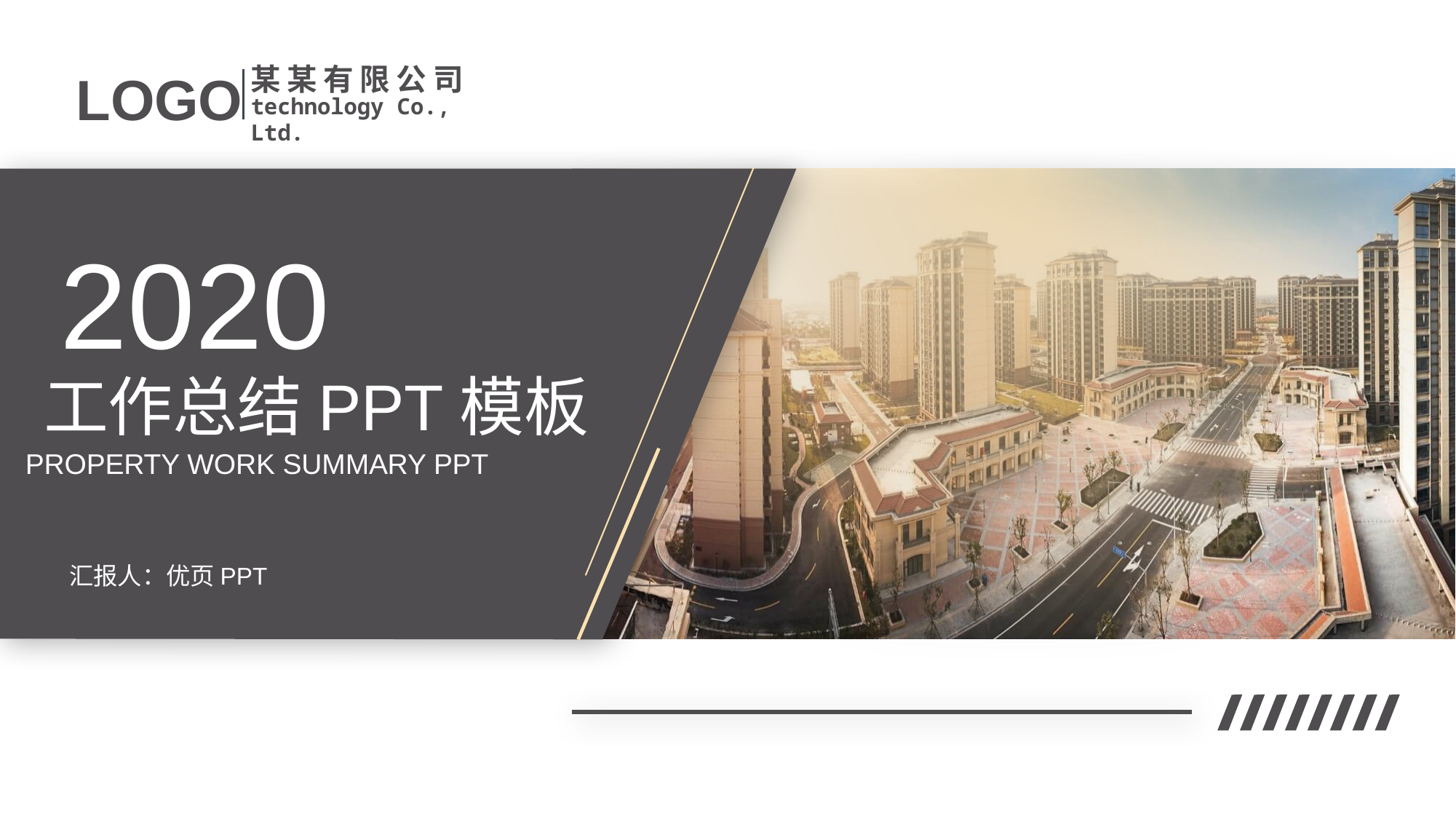

某某有限公司
technology Co., Ltd.
LOGO

2020
工作总结PPT模板
PROPERTY WORK SUMMARY PPT
汇报人：优页PPT